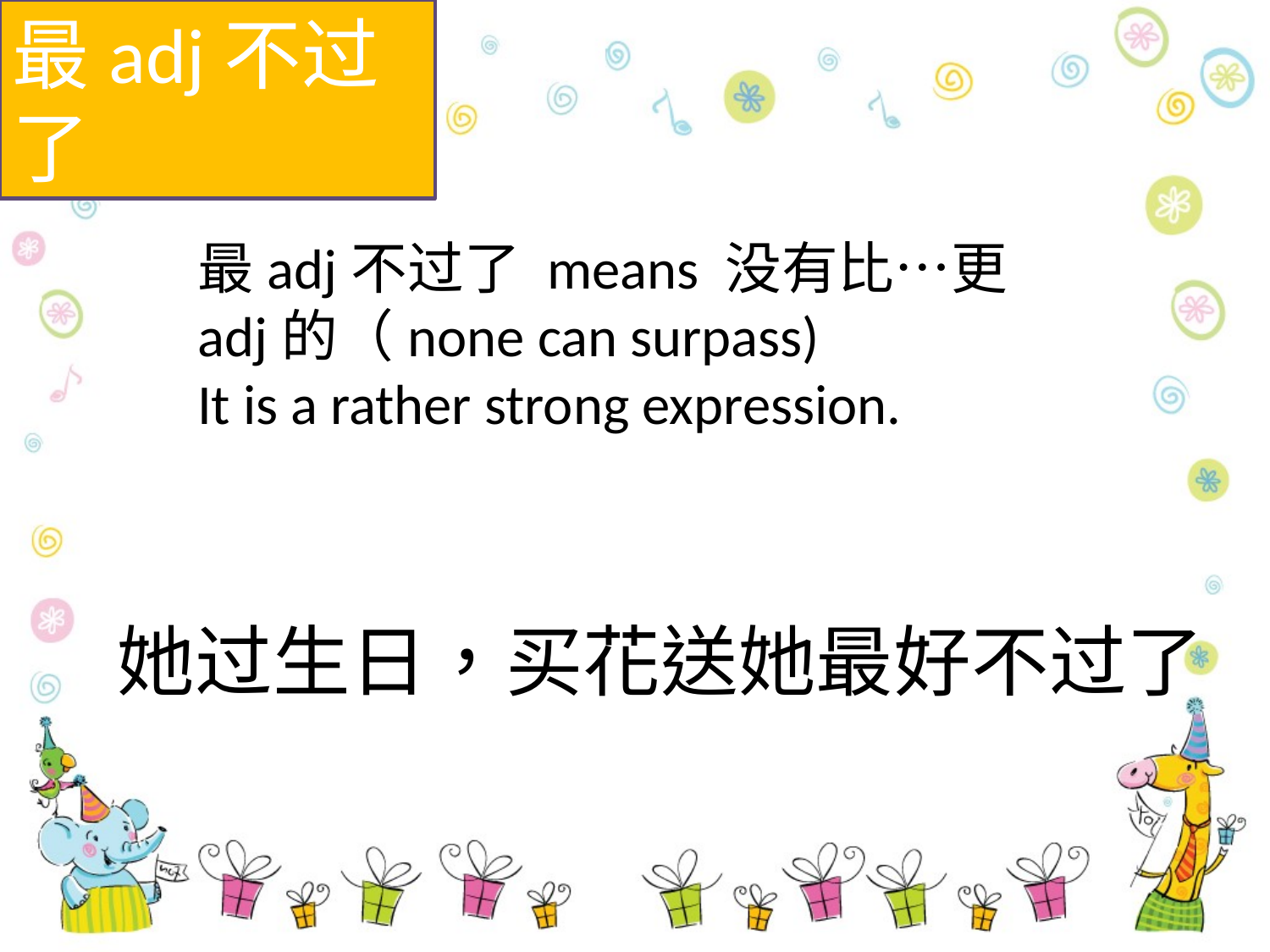

最adj不过了
最adj不过了 means 没有比…更adj的（none can surpass)
It is a rather strong expression.
她过生日，买花送她最好不过了